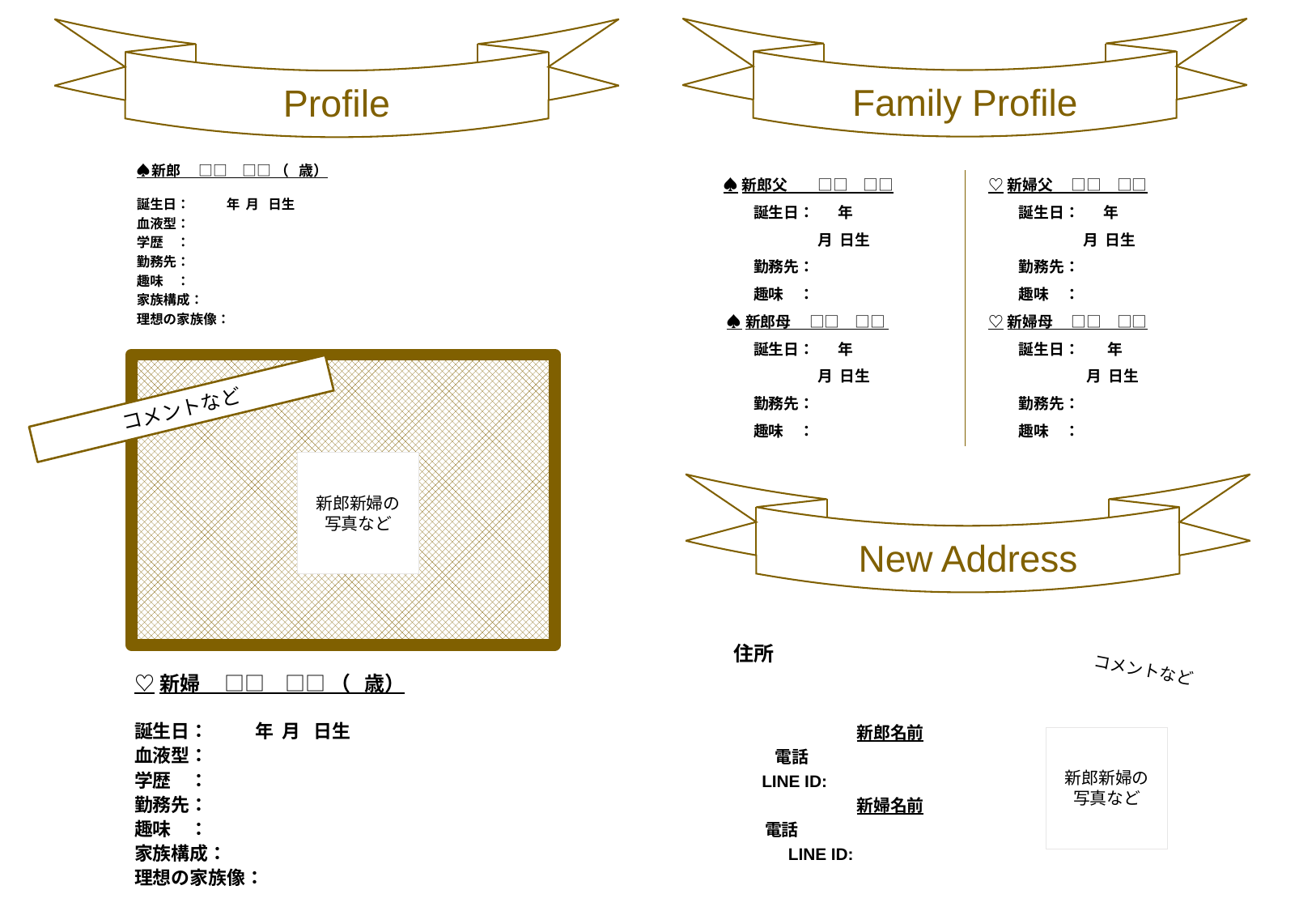

Family Profile
Profile
♠新郎　 □□　□□ （   歳）

誕生日：            年  月   日生
血液型：
学歴　：
勤務先：
趣味　：
家族構成：
理想の家族像：

♡新婦父　 □□　□□
　　誕生日：       年
　　　　　　 月  日生
　　勤務先：
　　趣味　：
♡新婦母　 □□　□□
　　誕生日：        年
　　　　　　  月  日生
　　勤務先：
　　趣味　：
♠新郎父　　□□　□□
　　誕生日：       年
　　　　　　 月  日生
　　勤務先：
　　趣味　：
 ♠新郎母　 □□　□□
　　誕生日：       年
　　　　　　 月  日生
　　勤務先：
　　趣味　：

コメントなど
新郎新婦の
写真など

New Address
住所

新郎名前
　　  電話
      LINE ID:
新婦名前
       電話
　　　LINE ID:
コメントなど

♡新婦　 □□　□□ （   歳）

誕生日：           年  月   日生
血液型：
学歴　：
勤務先：
趣味　：
家族構成：
理想の家族像：
新郎新婦の
写真など